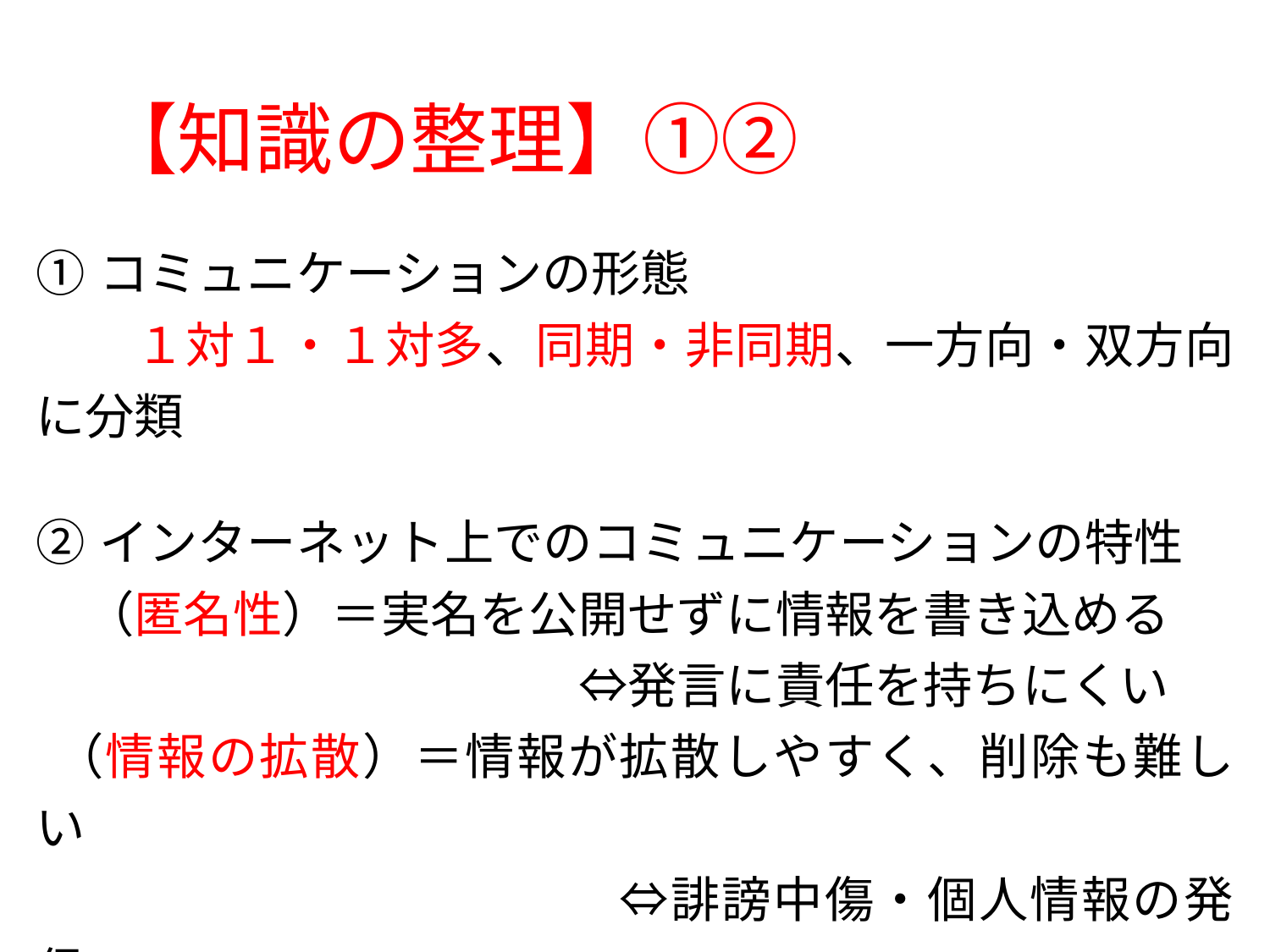

# 【知識の整理】①②
| ①コミュニケーションの形態 |
| --- |
| １対１・１対多、同期・非同期、一方向・双方向に分類 |
|  |
| ②インターネット上でのコミュニケーションの特性 |
| （匿名性）＝実名を公開せずに情報を書き込める 　　　　　　　　　　　⇔発言に責任を持ちにくい |
| （情報の拡散）＝情報が拡散しやすく、削除も難しい |
| ⇔誹謗中傷・個人情報の発信 |
| （情報の信憑性）＝信憑性の確認を経ないまま発信 |
| ※（フェイクニュース）＝意図的に流される虚偽の情報 |